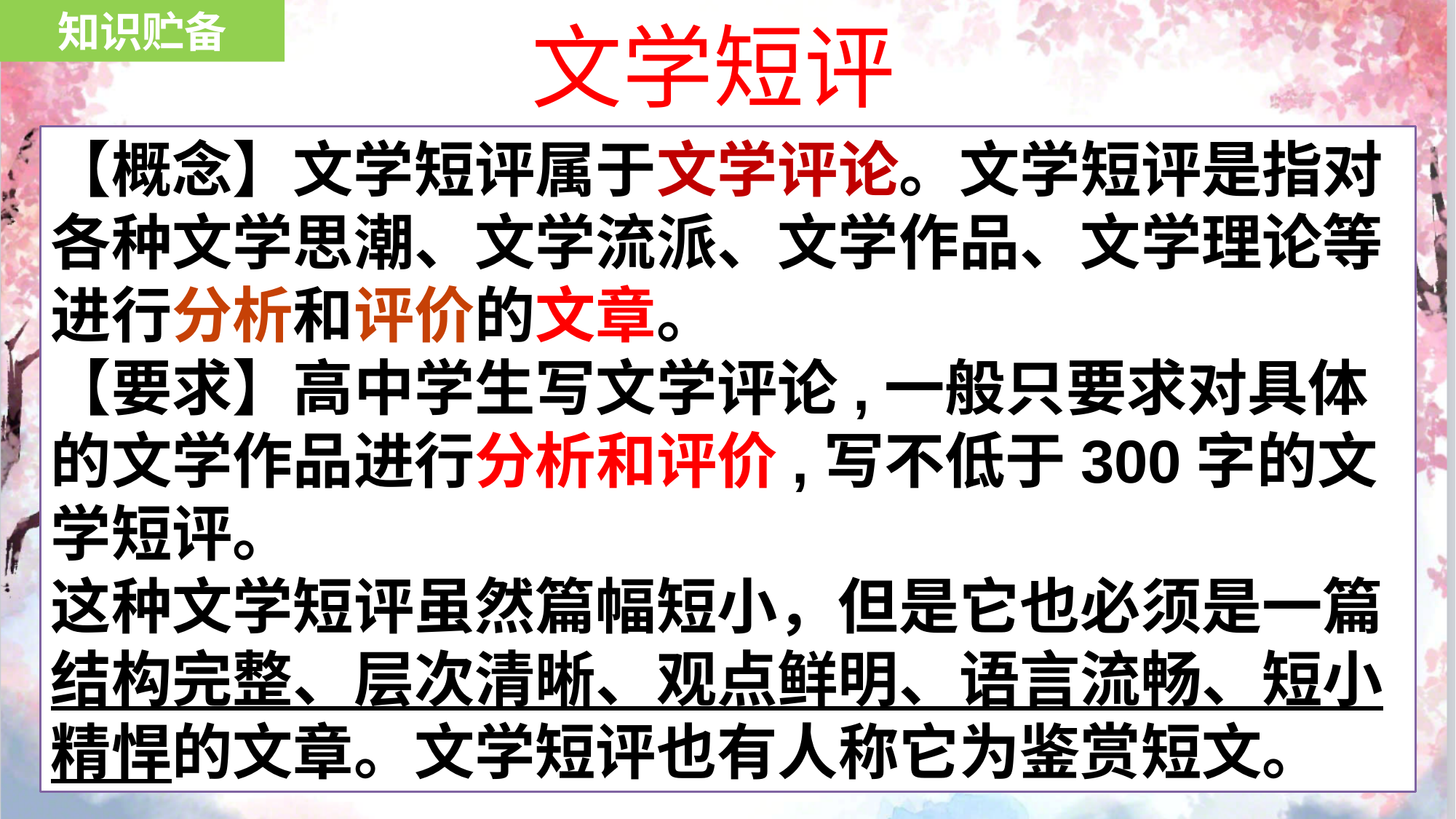

知识贮备
 文学短评
【概念】文学短评属于文学评论。文学短评是指对各种文学思潮、文学流派、文学作品、文学理论等进行分析和评价的文章。
【要求】高中学生写文学评论,一般只要求对具体的文学作品进行分析和评价,写不低于300字的文学短评。
这种文学短评虽然篇幅短小，但是它也必须是一篇结构完整、层次清晰、观点鲜明、语言流畅、短小精悍的文章。文学短评也有人称它为鉴赏短文。